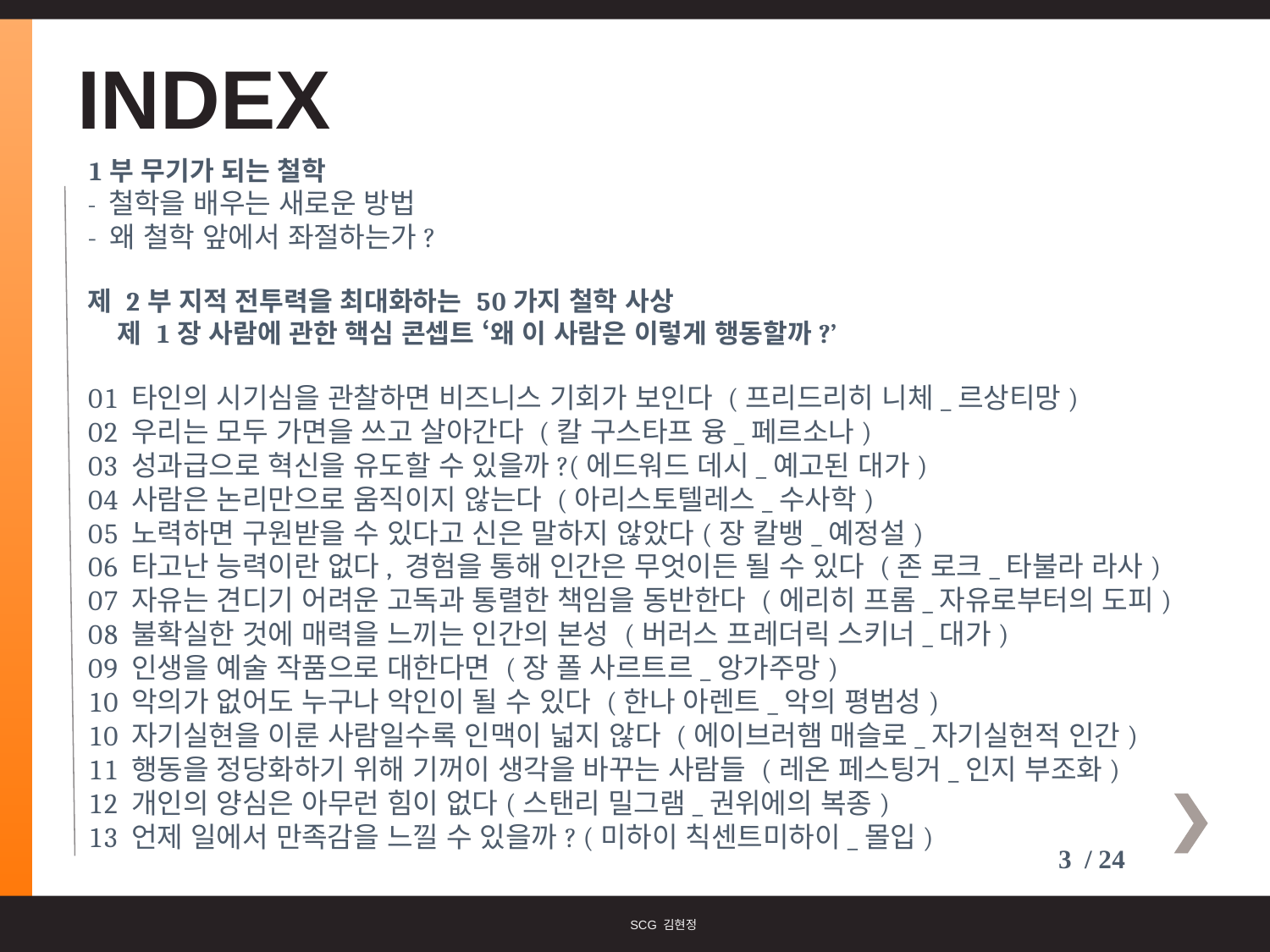

INDEX
1부 무기가 되는 철학
- 철학을 배우는 새로운 방법
- 왜 철학 앞에서 좌절하는가?

제 2부 지적 전투력을 최대화하는 50가지 철학 사상
    제 1장 사람에 관한 핵심 콘셉트 ‘왜 이 사람은 이렇게 행동할까?’
01 타인의 시기심을 관찰하면 비즈니스 기회가 보인다 (프리드리히 니체_르상티망)
02 우리는 모두 가면을 쓰고 살아간다 (칼 구스타프 융_페르소나)
03 성과급으로 혁신을 유도할 수 있을까?(에드워드 데시_예고된 대가)
04 사람은 논리만으로 움직이지 않는다 (아리스토텔레스_수사학)
05 노력하면 구원받을 수 있다고 신은 말하지 않았다(장 칼뱅_예정설)
06 타고난 능력이란 없다, 경험을 통해 인간은 무엇이든 될 수 있다 (존 로크_타불라 라사)
07 자유는 견디기 어려운 고독과 통렬한 책임을 동반한다 (에리히 프롬_자유로부터의 도피)
08 불확실한 것에 매력을 느끼는 인간의 본성 (버러스 프레더릭 스키너_대가)
09 인생을 예술 작품으로 대한다면 (장 폴 사르트르_앙가주망)
10 악의가 없어도 누구나 악인이 될 수 있다 (한나 아렌트_악의 평범성)
10 자기실현을 이룬 사람일수록 인맥이 넓지 않다 (에이브러햄 매슬로_자기실현적 인간)
11 행동을 정당화하기 위해 기꺼이 생각을 바꾸는 사람들 (레온 페스팅거_인지 부조화)
12 개인의 양심은 아무런 힘이 없다(스탠리 밀그램_권위에의 복종)
13 언제 일에서 만족감을 느낄 수 있을까? (미하이 칙센트미하이_몰입)
3  / 24
SCG 김현정